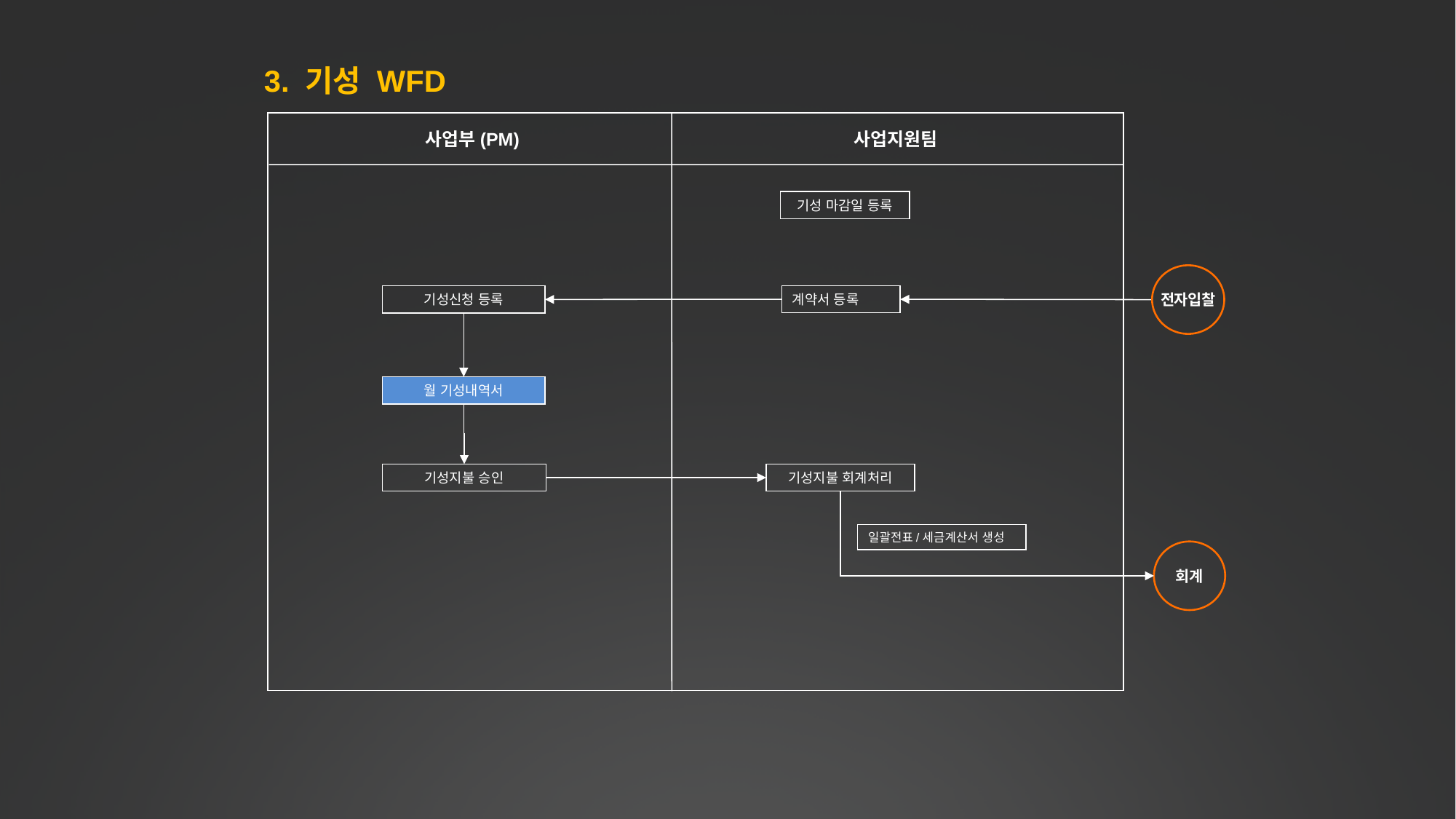

3. 기성 WFD

사업부(PM)
사업지원팀

기성 마감일 등록
전자입찰
계약서 등록
기성신청 등록
월 기성내역서
기성지불 회계처리
기성지불 승인
일괄전표/세금계산서 생성
회계